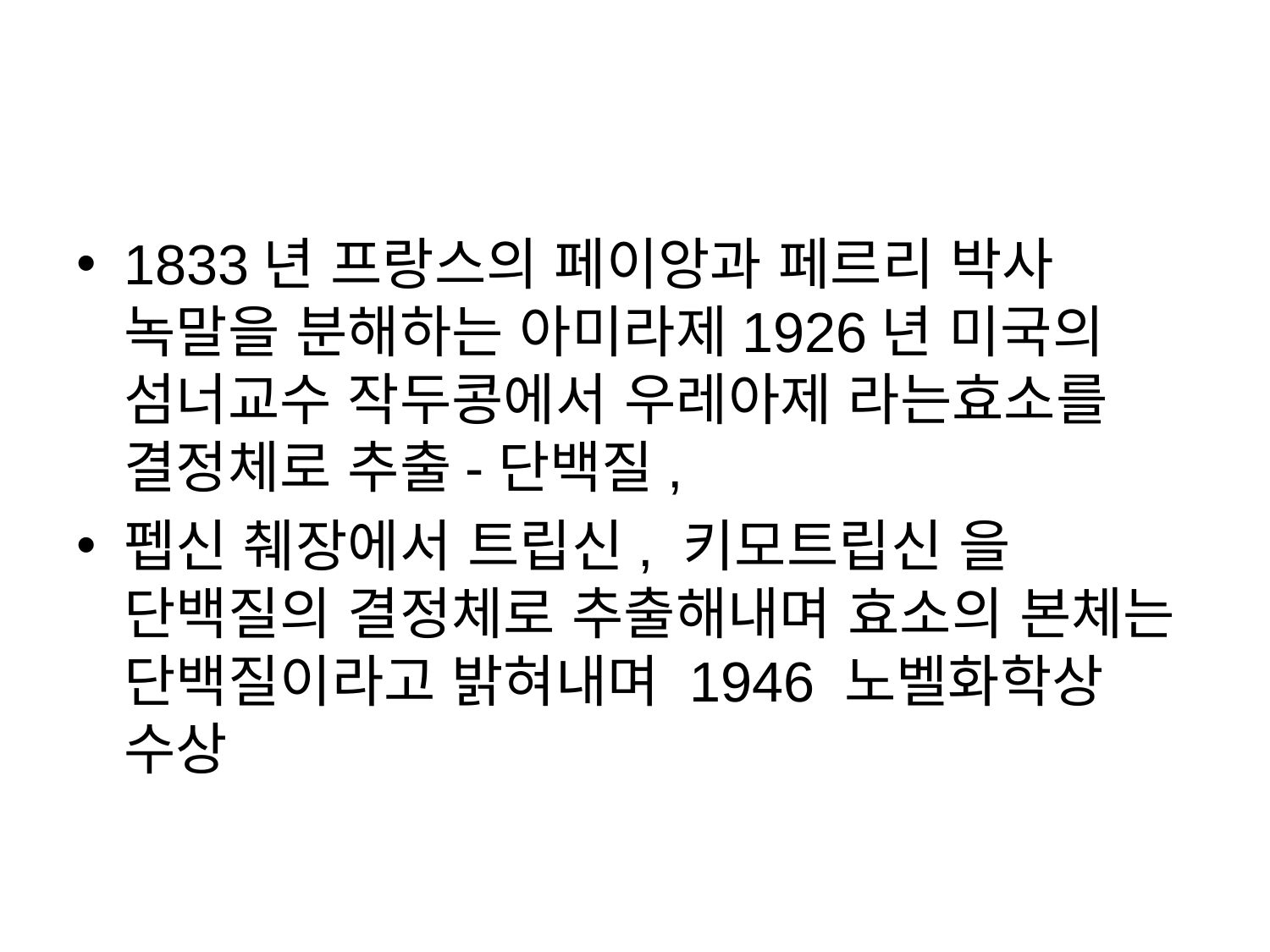

#
1833년 프랑스의 페이앙과 페르리 박사 녹말을 분해하는 아미라제1926년 미국의 섬너교수 작두콩에서 우레아제 라는효소를 결정체로 추출-단백질,
펩신 췌장에서 트립신, 키모트립신 을 단백질의 결정체로 추출해내며 효소의 본체는 단백질이라고 밝혀내며 1946 노벨화학상 수상